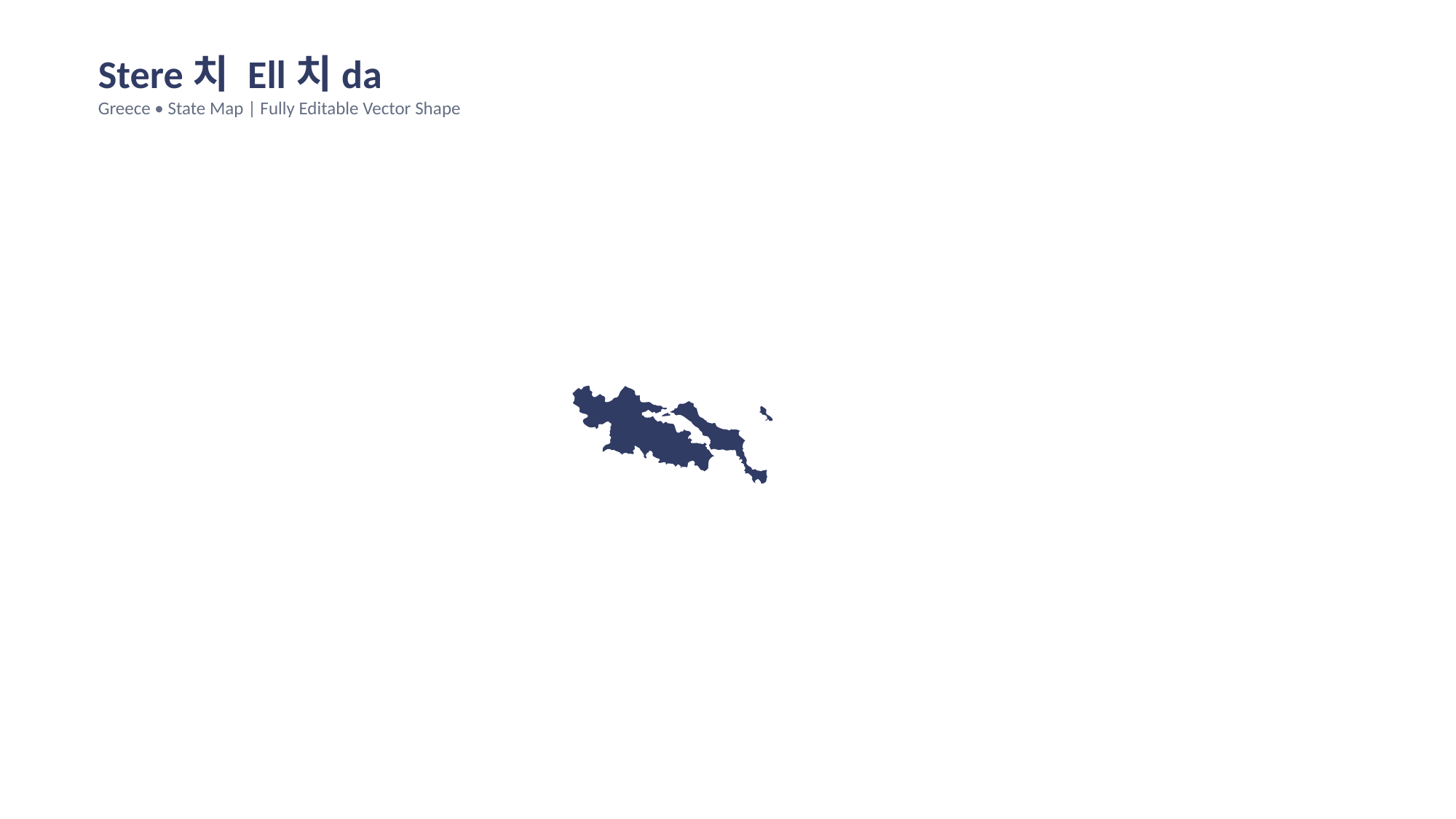

Stere치 Ell치da
Greece • State Map | Fully Editable Vector Shape